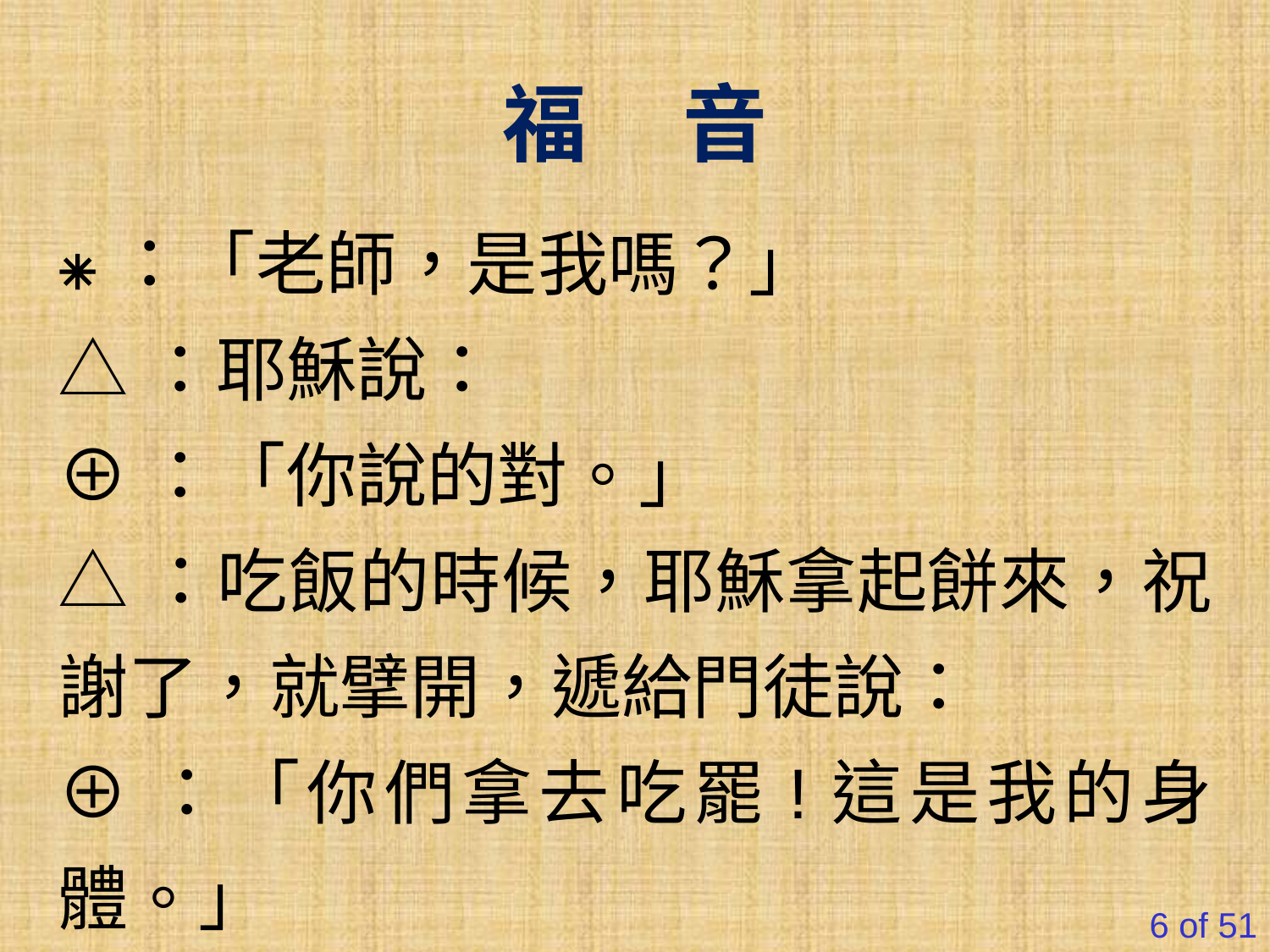

福     音

⁕：「老師，是我嗎？」
△：耶穌說：
⊕：「你說的對。」
△：吃飯的時候，耶穌拿起餅來，祝謝了，就擘開，遞給門徒說：
⊕：「你們拿去吃罷!這是我的身體。」
6 of 51